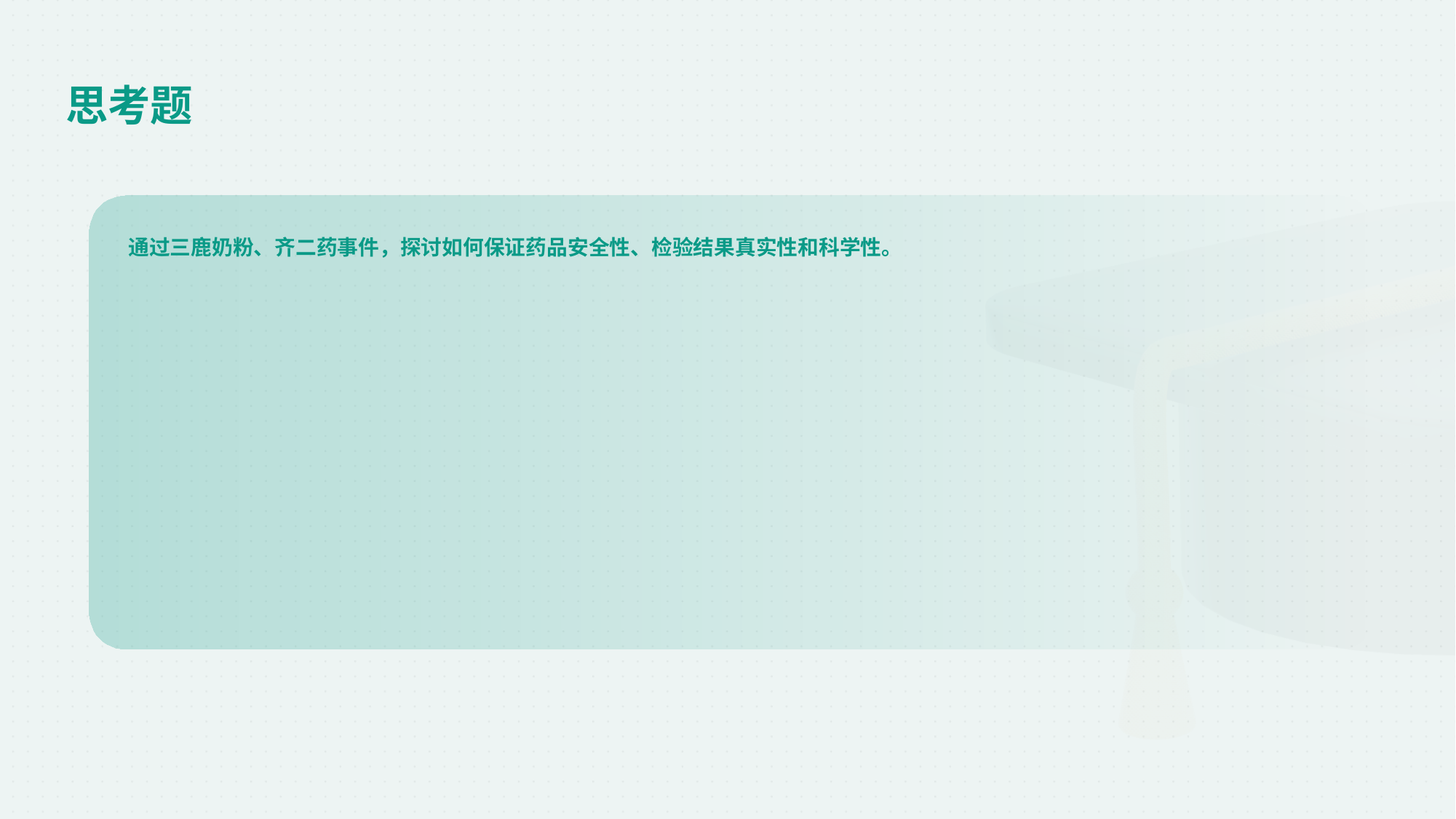

思考题
通过三鹿奶粉、齐二药事件，探讨如何保证药品安全性、检验结果真实性和科学性。